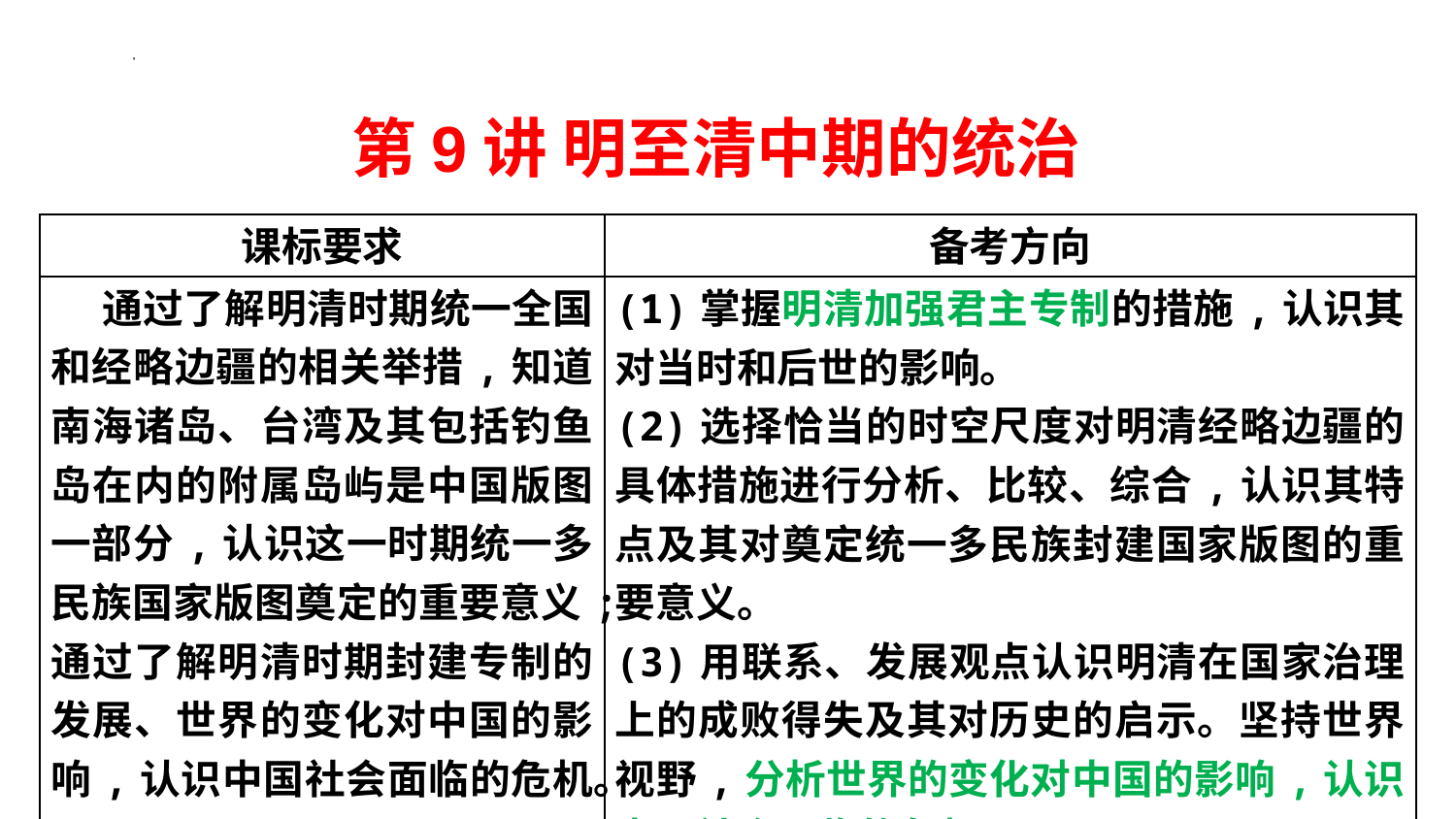

第9讲 明至清中期的统治
| 课标要求 | 备考方向 |
| --- | --- |
| 通过了解明清时期统一全国和经略边疆的相关举措,知道南海诸岛、台湾及其包括钓鱼岛在内的附属岛屿是中国版图一部分,认识这一时期统一多民族国家版图奠定的重要意义;通过了解明清时期封建专制的发展、世界的变化对中国的影响,认识中国社会面临的危机。 | (1)掌握明清加强君主专制的措施,认识其对当时和后世的影响。 (2)选择恰当的时空尺度对明清经略边疆的具体措施进行分析、比较、综合,认识其特点及其对奠定统一多民族封建国家版图的重要意义。 (3)用联系、发展观点认识明清在国家治理上的成败得失及其对历史的启示。坚持世界视野,分析世界的变化对中国的影响,认识中国社会面临的危机。 |